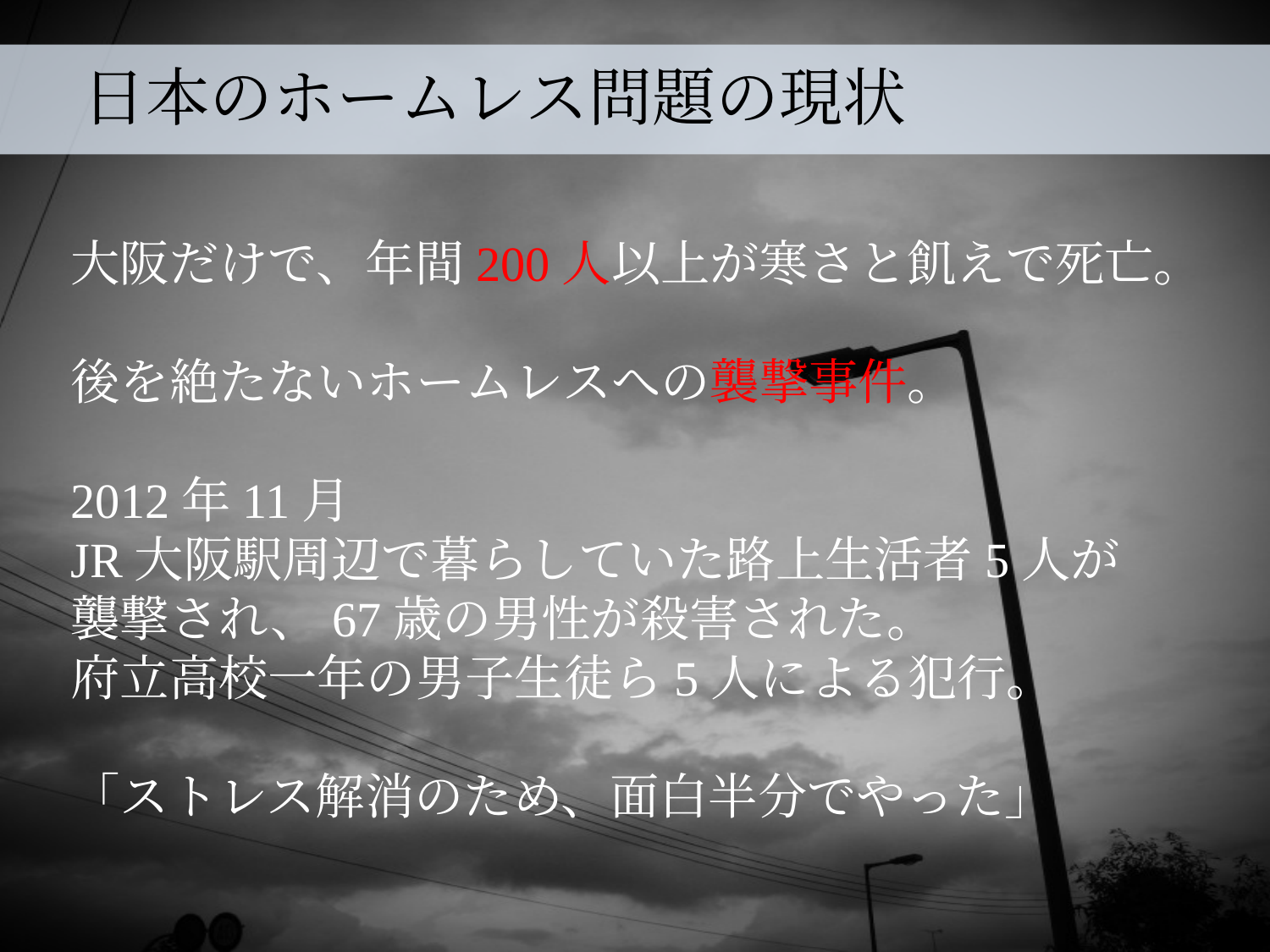

日本のホームレス問題の現状
大阪だけで、年間200人以上が寒さと飢えで死亡。

後を絶たないホームレスへの襲撃事件。

2012年11月
JR大阪駅周辺で暮らしていた路上生活者5人が
襲撃され、67歳の男性が殺害された。
府立高校一年の男子生徒ら5人による犯行。

「ストレス解消のため、面白半分でやった」